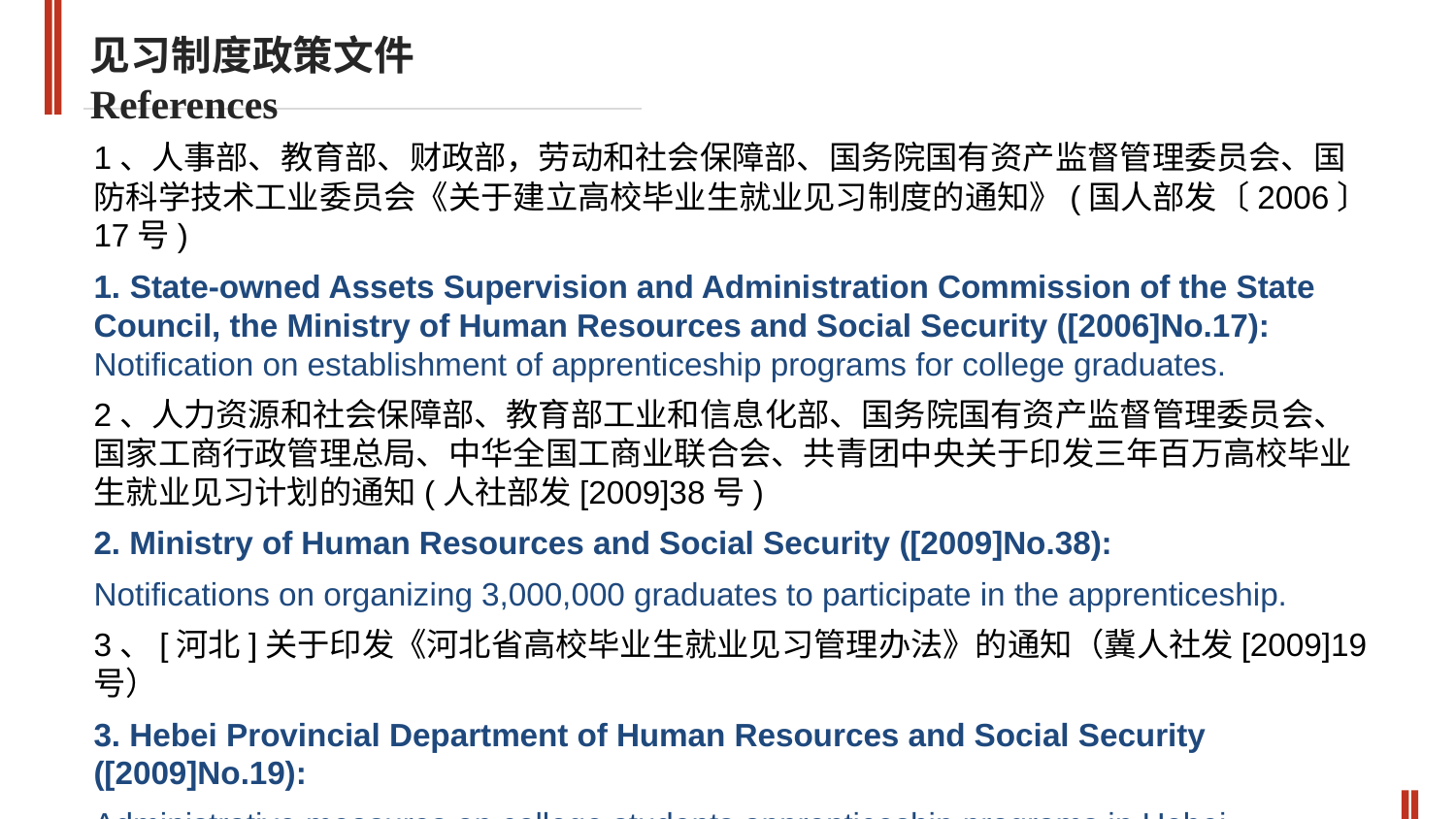

见习制度政策文件
References
1、人事部、教育部、财政部，劳动和社会保障部、国务院国有资产监督管理委员会、国防科学技术工业委员会《关于建立高校毕业生就业见习制度的通知》(国人部发〔2006〕17号)
1. State-owned Assets Supervision and Administration Commission of the State Council, the Ministry of Human Resources and Social Security ([2006]No.17): Notification on establishment of apprenticeship programs for college graduates.
2、人力资源和社会保障部、教育部工业和信息化部、国务院国有资产监督管理委员会、国家工商行政管理总局、中华全国工商业联合会、共青团中央关于印发三年百万高校毕业生就业见习计划的通知(人社部发[2009]38号)
2. Ministry of Human Resources and Social Security ([2009]No.38):
Notifications on organizing 3,000,000 graduates to participate in the apprenticeship.
3、[河北]关于印发《河北省高校毕业生就业见习管理办法》的通知（冀人社发[2009]19号）
3. Hebei Provincial Department of Human Resources and Social Security ([2009]No.19):
Administrative measures on college students apprenticeship programs in Hebei.